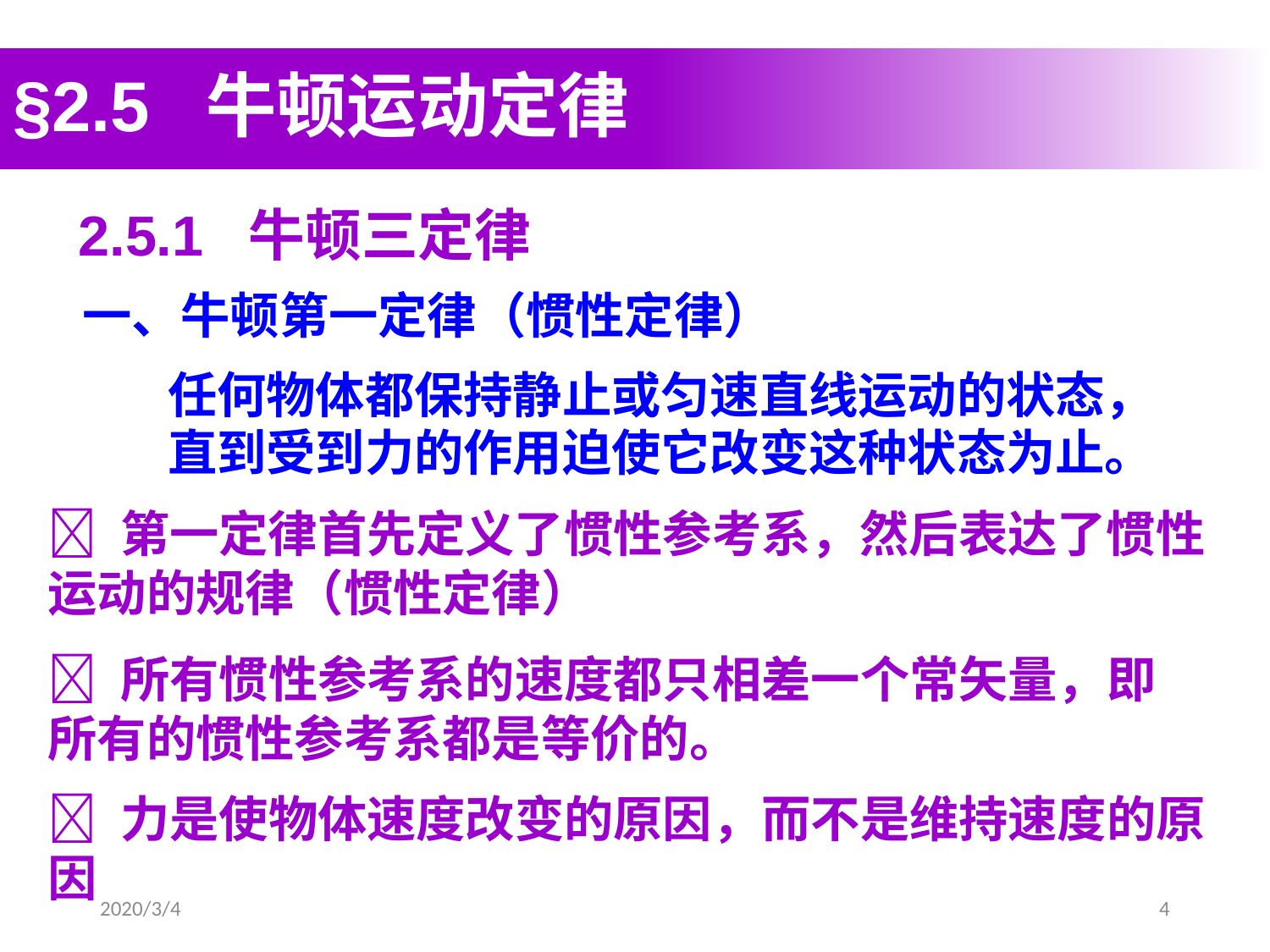

# §2.5  牛顿运动定律
2.5.1  牛顿三定律
  一、牛顿第一定律（惯性定律）
任何物体都保持静止或匀速直线运动的状态，
直到受到力的作用迫使它改变这种状态为止。
∗ 第一定律首先定义了惯性参考系，然后表达了惯性运动的规律（惯性定律）
∗ 所有惯性参考系的速度都只相差一个常矢量，即所有的惯性参考系都是等价的。
∗ 力是使物体速度改变的原因，而不是维持速度的原因
2020/3/4
4